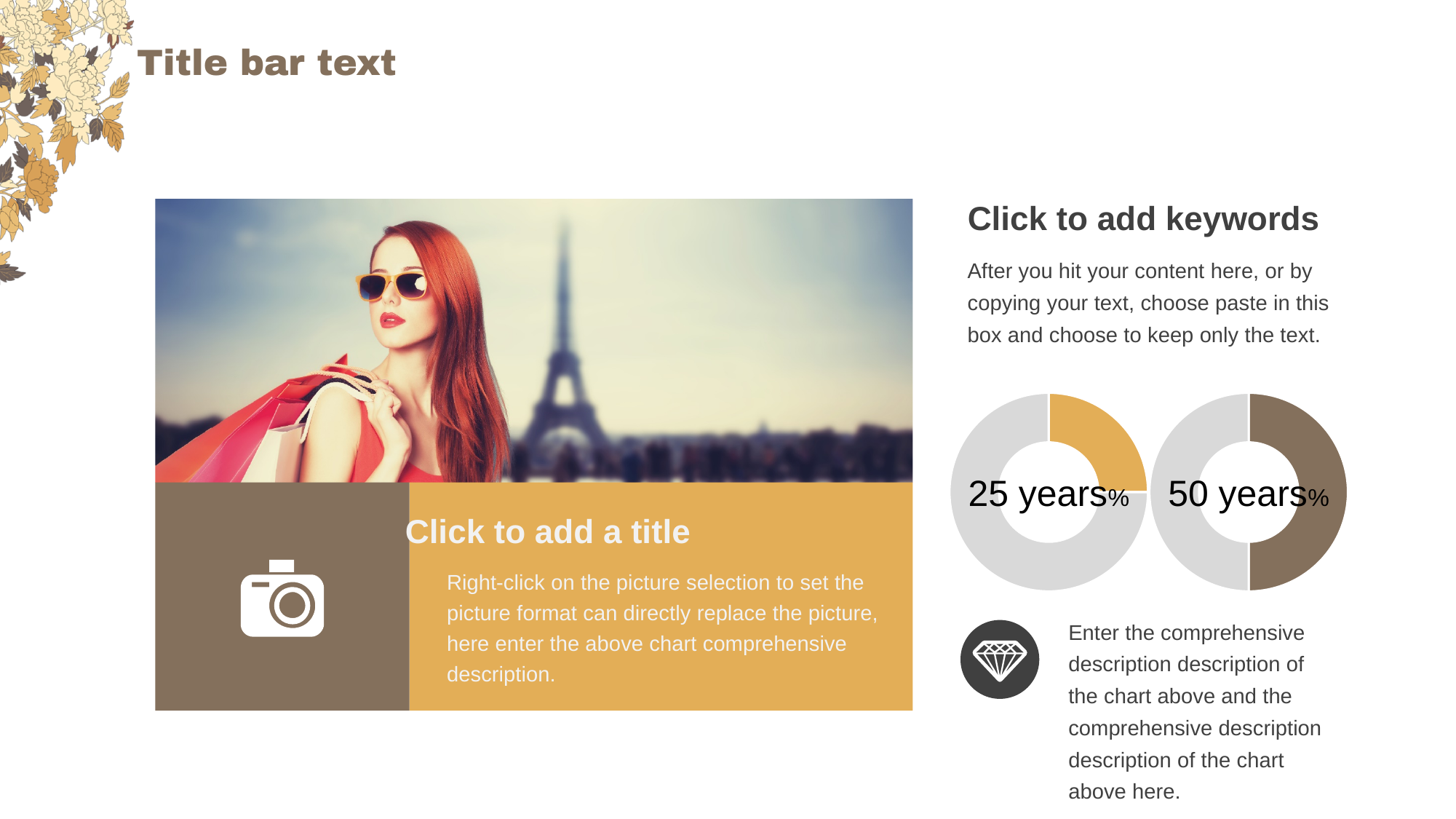

# Title bar text
Click to add keywords

After you hit your content here, or by copying your text, choose paste in this box and choose to keep only the text.

### Chart

| Category | 列2 |
|---|---|
| A | 25.0 |
| 第二季度 | 75.0 |

### Chart

| Category | 列2 |
|---|---|
| A | 50.0 |
| B | 50.0 |
25 years%
50 years%

Click to add a title
Right-click on the picture selection to set the picture format can directly replace the picture, here enter the above chart comprehensive description.
Enter the comprehensive description description of the chart above and the comprehensive description description of the chart above here.